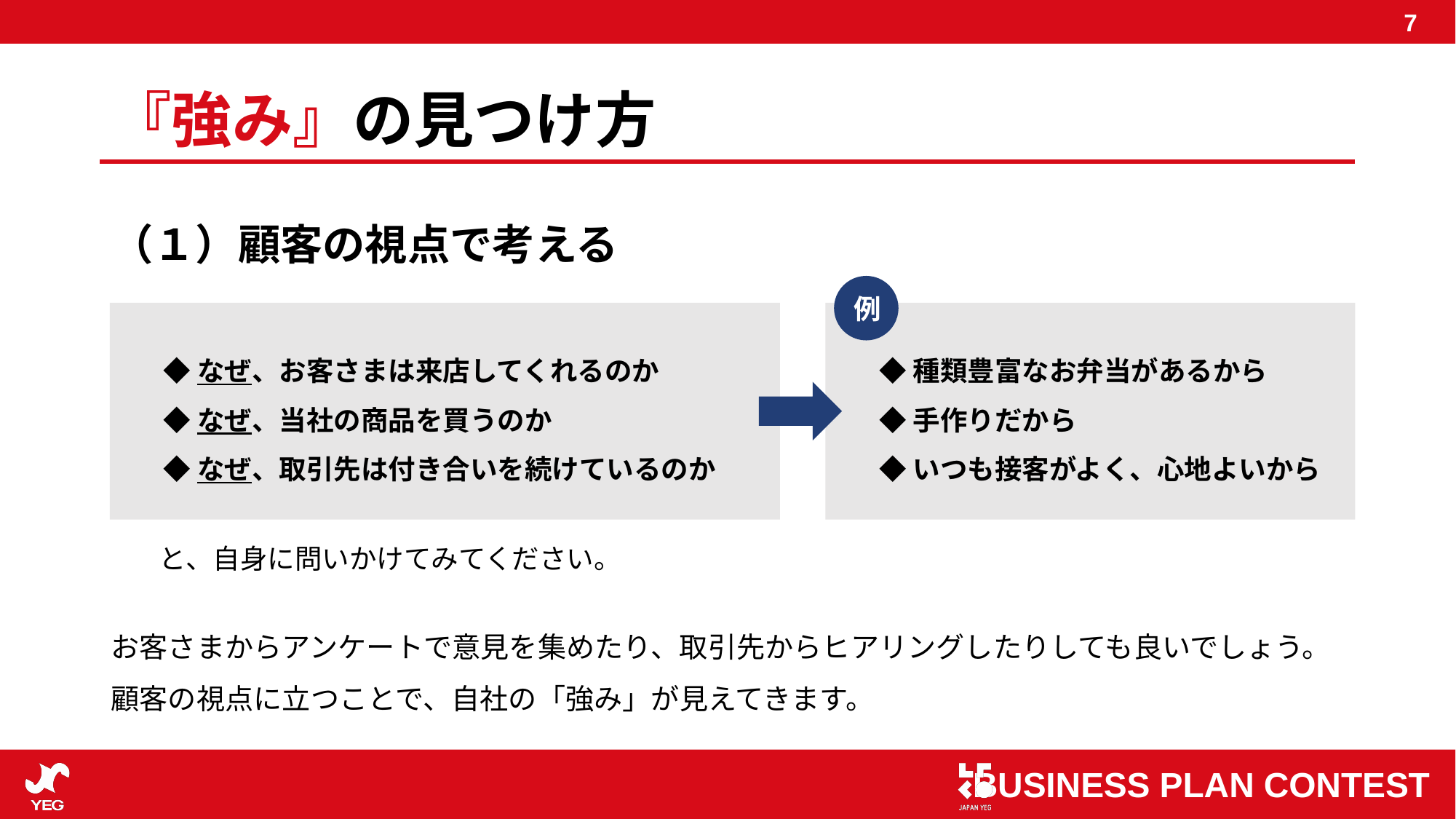

# 『強み』の見つけ方
（１）顧客の視点で考える
例
◆なぜ、お客さまは来店してくれるのか
◆なぜ、当社の商品を買うのか
◆なぜ、取引先は付き合いを続けているのか
◆種類豊富なお弁当があるから
◆手作りだから
◆いつも接客がよく、心地よいから

と、自身に問いかけてみてください。
お客さまからアンケートで意見を集めたり、取引先からヒアリングしたりしても良いでしょう。
顧客の視点に立つことで、自社の「強み」が見えてきます。